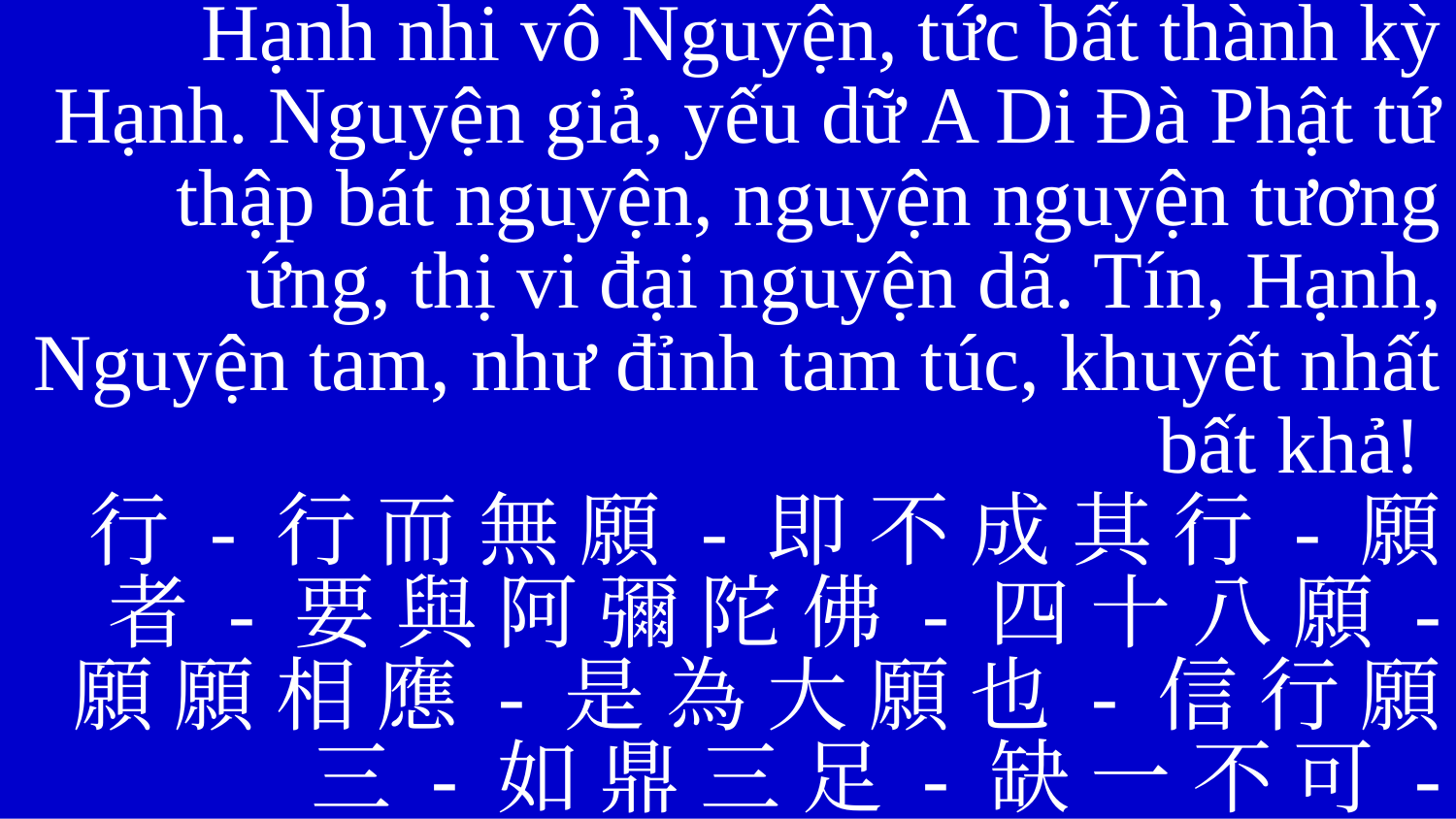

Hạnh nhi vô Nguyện, tức bất thành kỳ Hạnh. Nguyện giả, yếu dữ A Di Đà Phật tứ thập bát nguyện, nguyện nguyện tương ứng, thị vi đại nguyện dã. Tín, Hạnh, Nguyện tam, như đỉnh tam túc, khuyết nhất bất khả!
行 - 行 而 無 願 - 即 不 成 其 行 - 願 者 - 要 與 阿 彌 陀 佛 - 四 十 八 願 - 願 願 相 應 - 是 為 大 願 也 - 信 行 願 三 - 如 鼎 三 足 - 缺 一 不 可 -